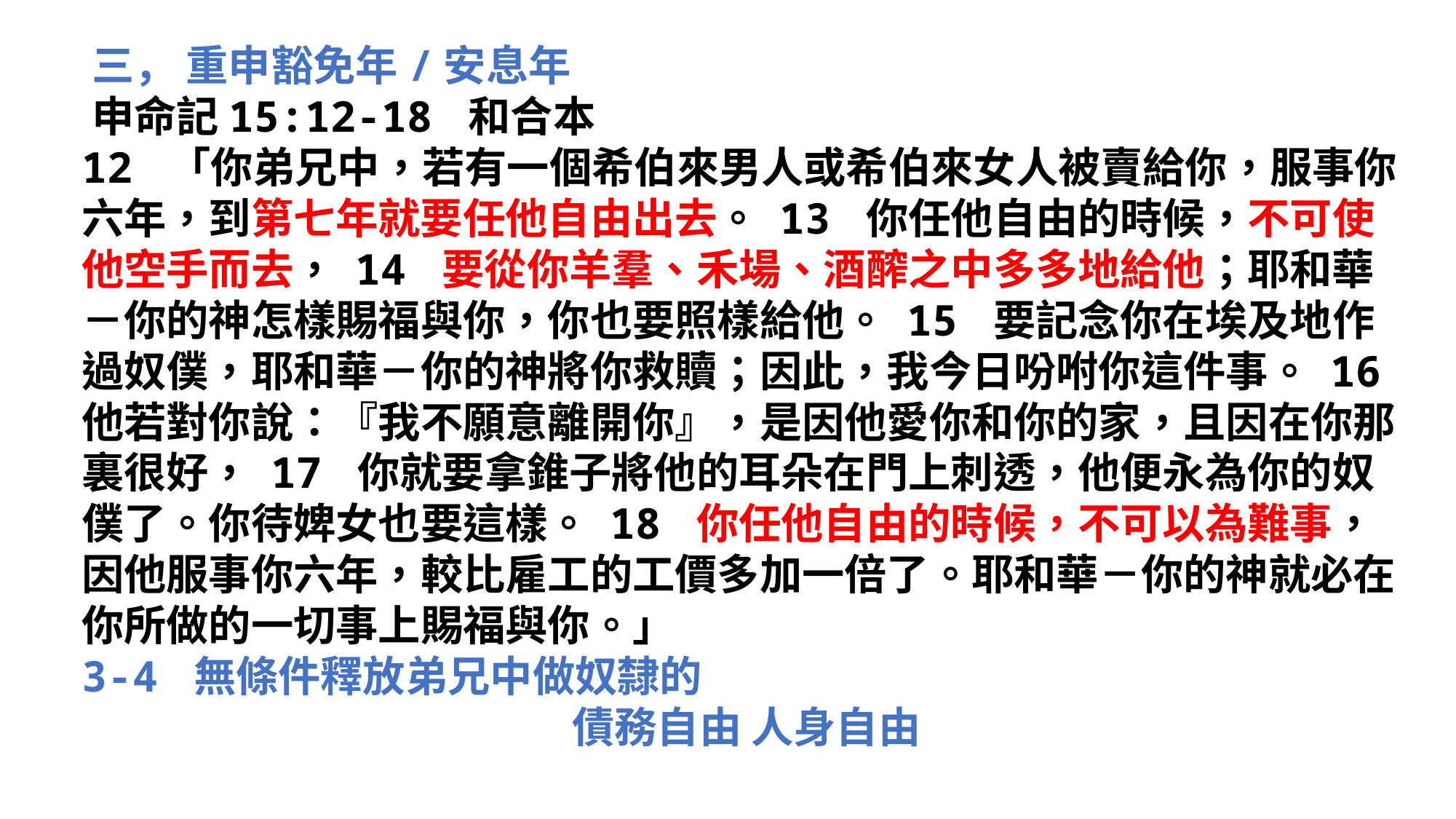

‪‪‪‪三， 重申豁免年/安息年
‪‪‪‪‪‪‪申命記‬15:12-18 和合本
12 「你弟兄中，若有一個希伯來男人或希伯來女人被賣給你，服事你六年，到第七年就要任他自由出去。 13 你任他自由的時候，不可使他空手而去， 14 要從你羊羣、禾場、酒醡之中多多地給他；耶和華－你的神怎樣賜福與你，你也要照樣給他。 15 要記念你在埃及地作過奴僕，耶和華－你的神將你救贖；因此，我今日吩咐你這件事。 16 他若對你說：『我不願意離開你』，是因他愛你和你的家，且因在你那裏很好， 17 你就要拿錐子將他的耳朵在門上刺透，他便永為你的奴僕了。你待婢女也要這樣。 18 你任他自由的時候，不可以為難事，因他服事你六年，較比雇工的工價多加一倍了。耶和華－你的神就必在你所做的一切事上賜福與你。」
3-4 無條件釋放弟兄中做奴隸的
‪債務自由 人身自由